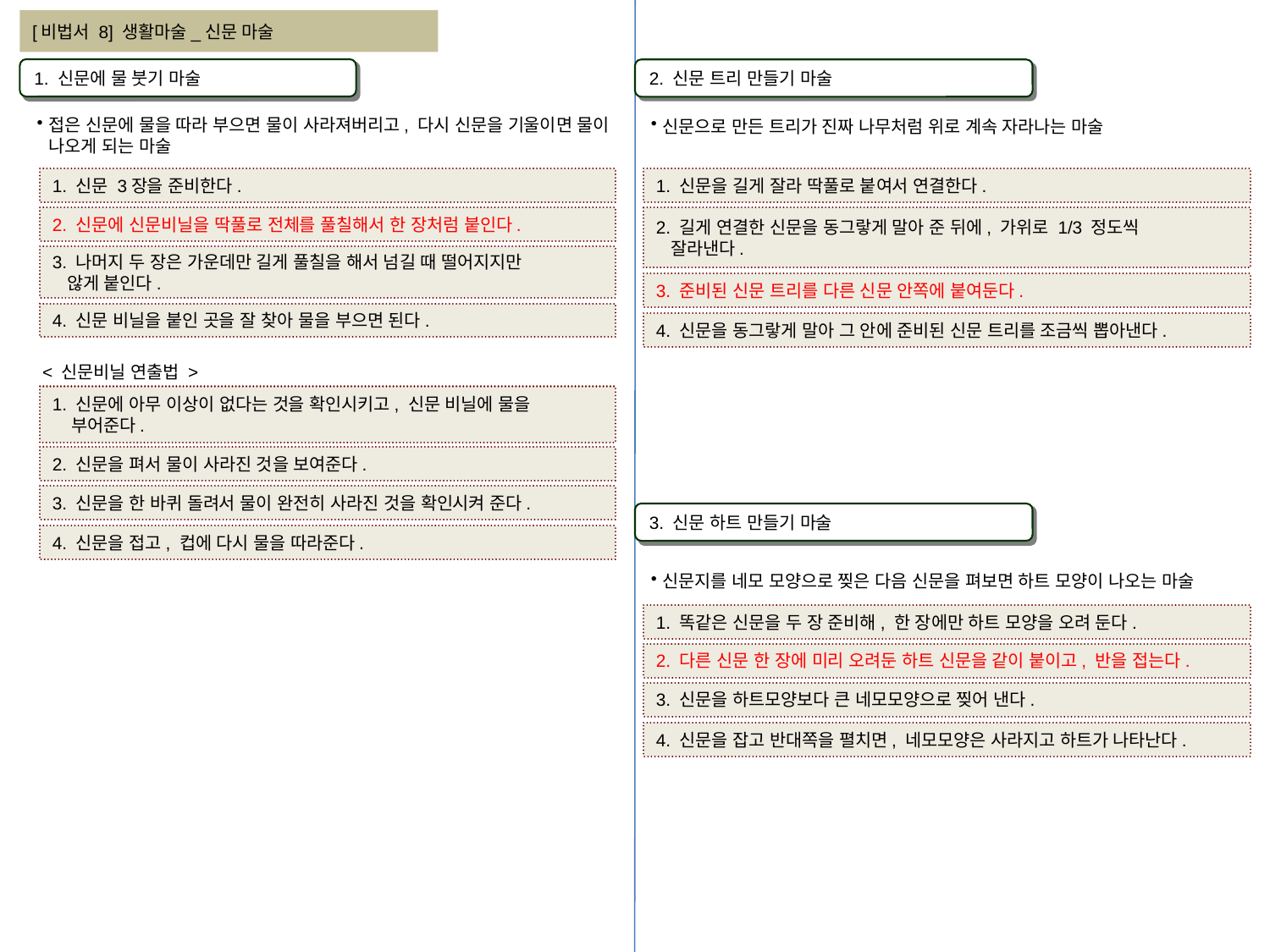

[비법서 8] 생활마술_신문 마술
1. 신문에 물 붓기 마술
2. 신문 트리 만들기 마술
접은 신문에 물을 따라 부으면 물이 사라져버리고, 다시 신문을 기울이면 물이 나오게 되는 마술
신문으로 만든 트리가 진짜 나무처럼 위로 계속 자라나는 마술
1. 신문 3장을 준비한다.
1. 신문을 길게 잘라 딱풀로 붙여서 연결한다.
2. 신문에 신문비닐을 딱풀로 전체를 풀칠해서 한 장처럼 붙인다.
2. 길게 연결한 신문을 동그랗게 말아 준 뒤에, 가위로 1/3 정도씩
   잘라낸다.
3. 나머지 두 장은 가운데만 길게 풀칠을 해서 넘길 때 떨어지지만
   않게 붙인다.
3. 준비된 신문 트리를 다른 신문 안쪽에 붙여둔다.
4. 신문 비닐을 붙인 곳을 잘 찾아 물을 부으면 된다.
4. 신문을 동그랗게 말아 그 안에 준비된 신문 트리를 조금씩 뽑아낸다.
< 신문비닐 연출법 >
1. 신문에 아무 이상이 없다는 것을 확인시키고, 신문 비닐에 물을
   부어준다.
2. 신문을 펴서 물이 사라진 것을 보여준다.
3. 신문을 한 바퀴 돌려서 물이 완전히 사라진 것을 확인시켜 준다.
3. 신문 하트 만들기 마술
4. 신문을 접고, 컵에 다시 물을 따라준다.
1/3
신문지를 네모 모양으로 찢은 다음 신문을 펴보면 하트 모양이 나오는 마술
1. 똑같은 신문을 두 장 준비해, 한 장에만 하트 모양을 오려 둔다.
2. 다른 신문 한 장에 미리 오려둔 하트 신문을 같이 붙이고, 반을 접는다.
3. 신문을 하트모양보다 큰 네모모양으로 찢어 낸다.
4. 신문을 잡고 반대쪽을 펼치면, 네모모양은 사라지고 하트가 나타난다.